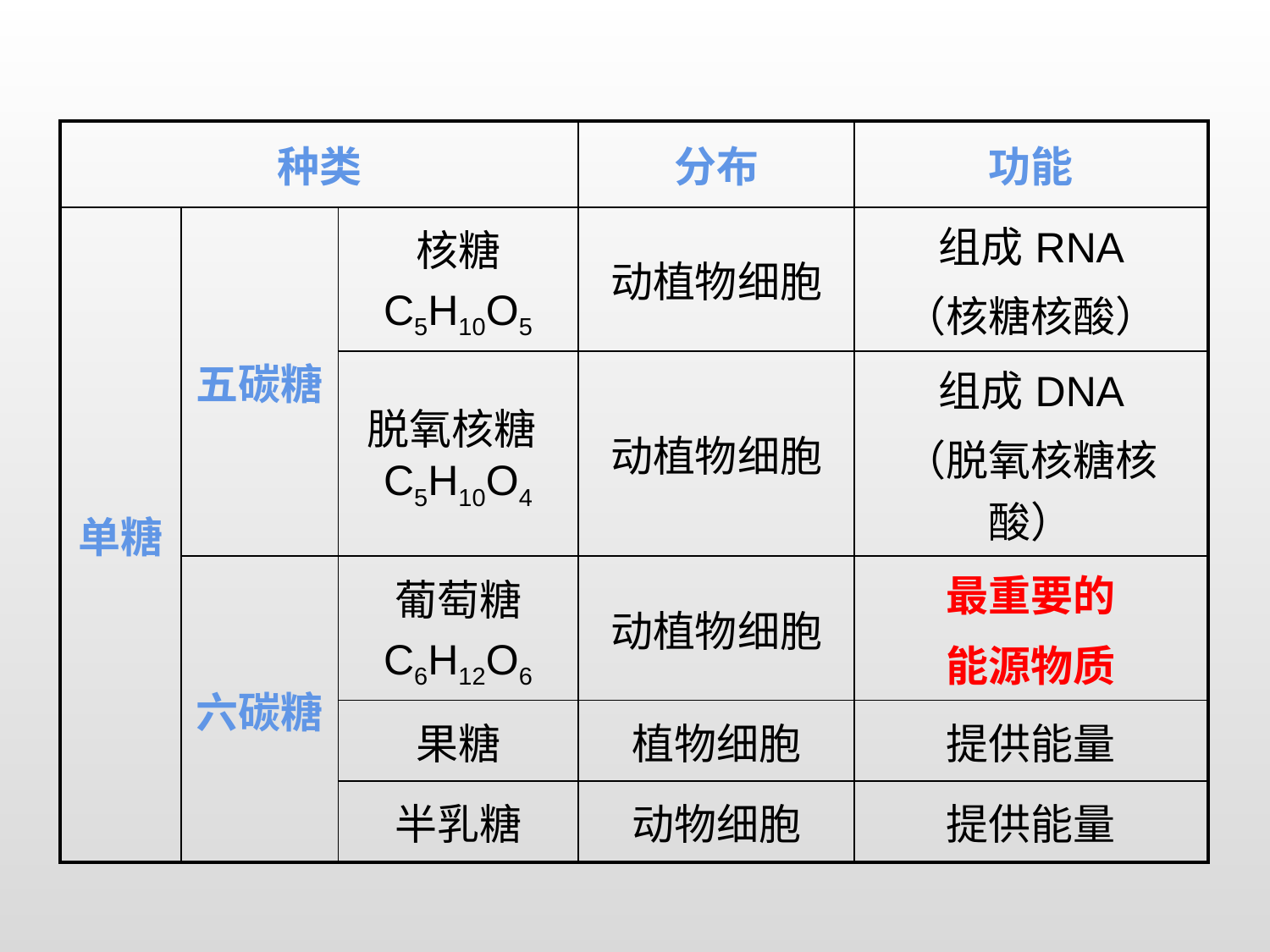

| 种类 |  |  | 分布 | 功能 |
| --- | --- | --- | --- | --- |
| 单糖 | 五碳糖 | 核糖 C5H10O5 | 动植物细胞 | 组成RNA （核糖核酸） |
|  |  | 脱氧核糖C5H10O4 | 动植物细胞 | 组成DNA （脱氧核糖核酸） |
|  | 六碳糖 | 葡萄糖 C6H12O6 | 动植物细胞 | 最重要的 能源物质 |
|  |  | 果糖 | 植物细胞 | 提供能量 |
|  |  | 半乳糖 | 动物细胞 | 提供能量 |